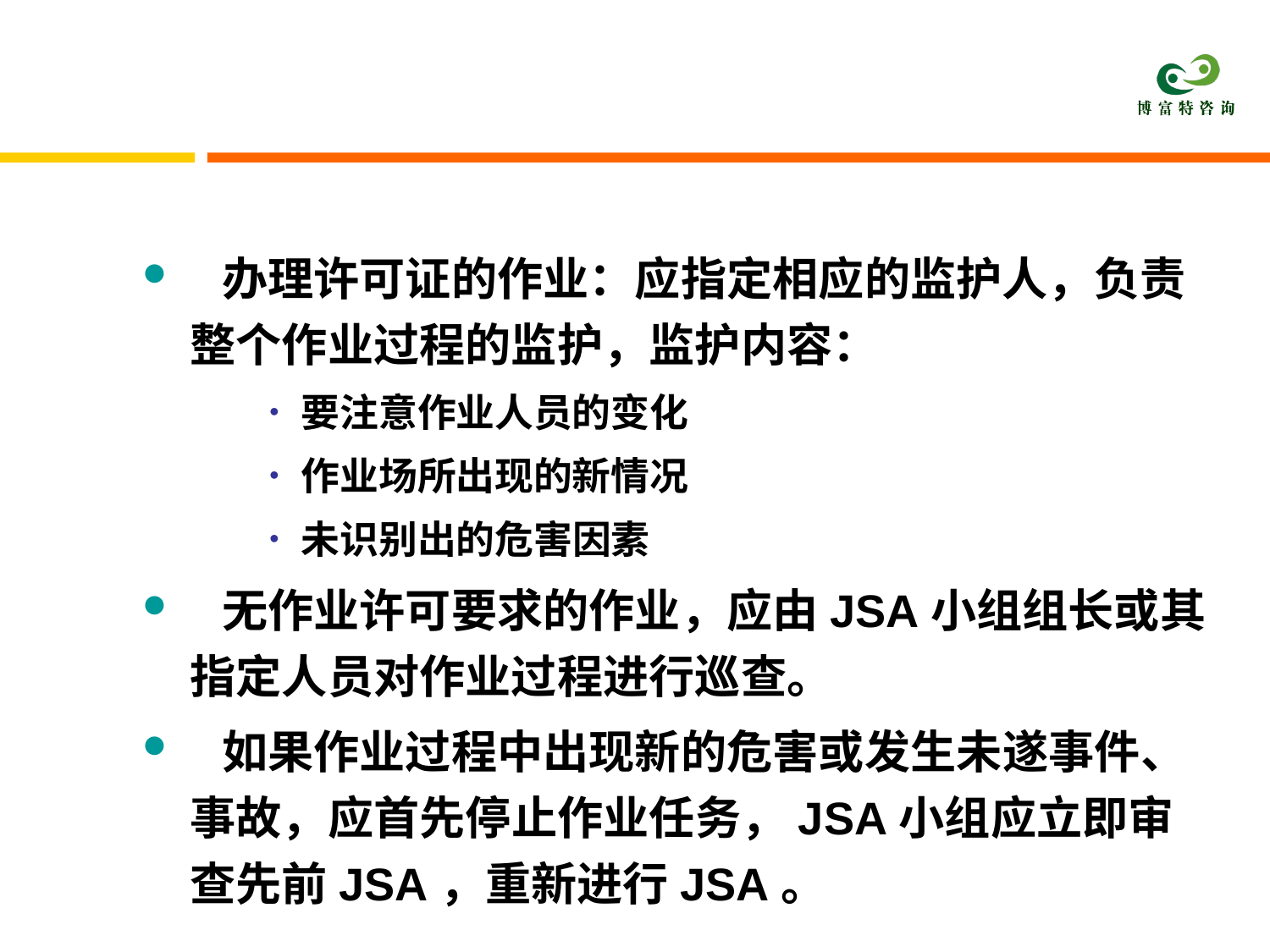

作业过程中的现场监控

  办理许可证的作业：应指定相应的监护人，负责整个作业过程的监护，监护内容：
要注意作业人员的变化
作业场所出现的新情况
未识别出的危害因素
  无作业许可要求的作业，应由JSA小组组长或其指定人员对作业过程进行巡查。
  如果作业过程中出现新的危害或发生未遂事件、事故，应首先停止作业任务，JSA小组应立即审查先前JSA，重新进行JSA。